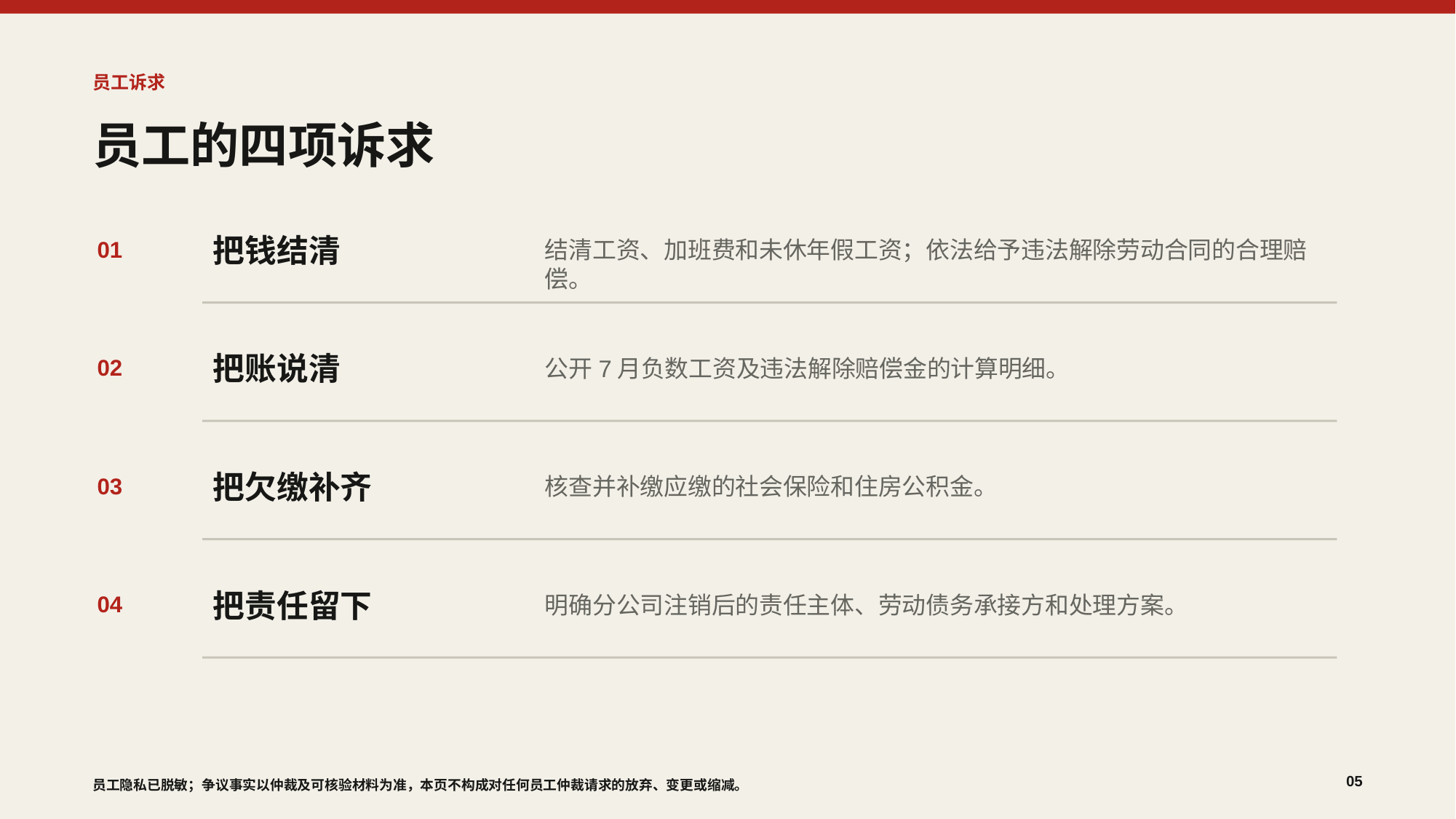

员工诉求
员工的四项诉求
把钱结清
01
结清工资、加班费和未休年假工资；依法给予违法解除劳动合同的合理赔偿。

把账说清
02
公开7月负数工资及违法解除赔偿金的计算明细。

把欠缴补齐
03
核查并补缴应缴的社会保险和住房公积金。

把责任留下
04
明确分公司注销后的责任主体、劳动债务承接方和处理方案。

05
员工隐私已脱敏；争议事实以仲裁及可核验材料为准，本页不构成对任何员工仲裁请求的放弃、变更或缩减。